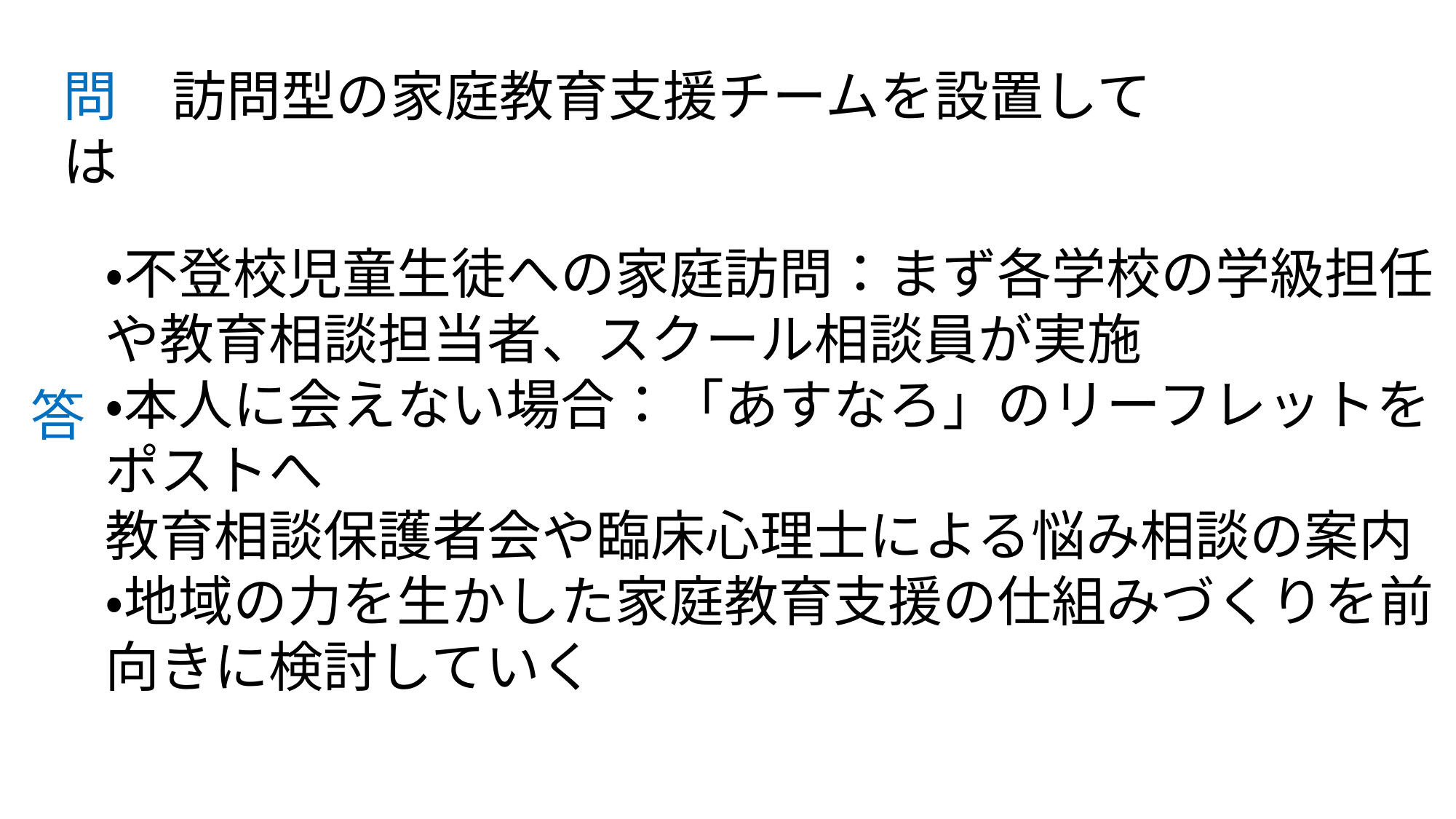

問　訪問型の家庭教育支援チームを設置しては
・不登校児童生徒への家庭訪問：まず各学校の学級担任や教育相談担当者、スクール相談員が実施
・本人に会えない場合：「あすなろ」のリーフレットをポストへ
教育相談保護者会や臨床心理士による悩み相談の案内
・地域の力を生かした家庭教育支援の仕組みづくりを前向きに検討していく
答